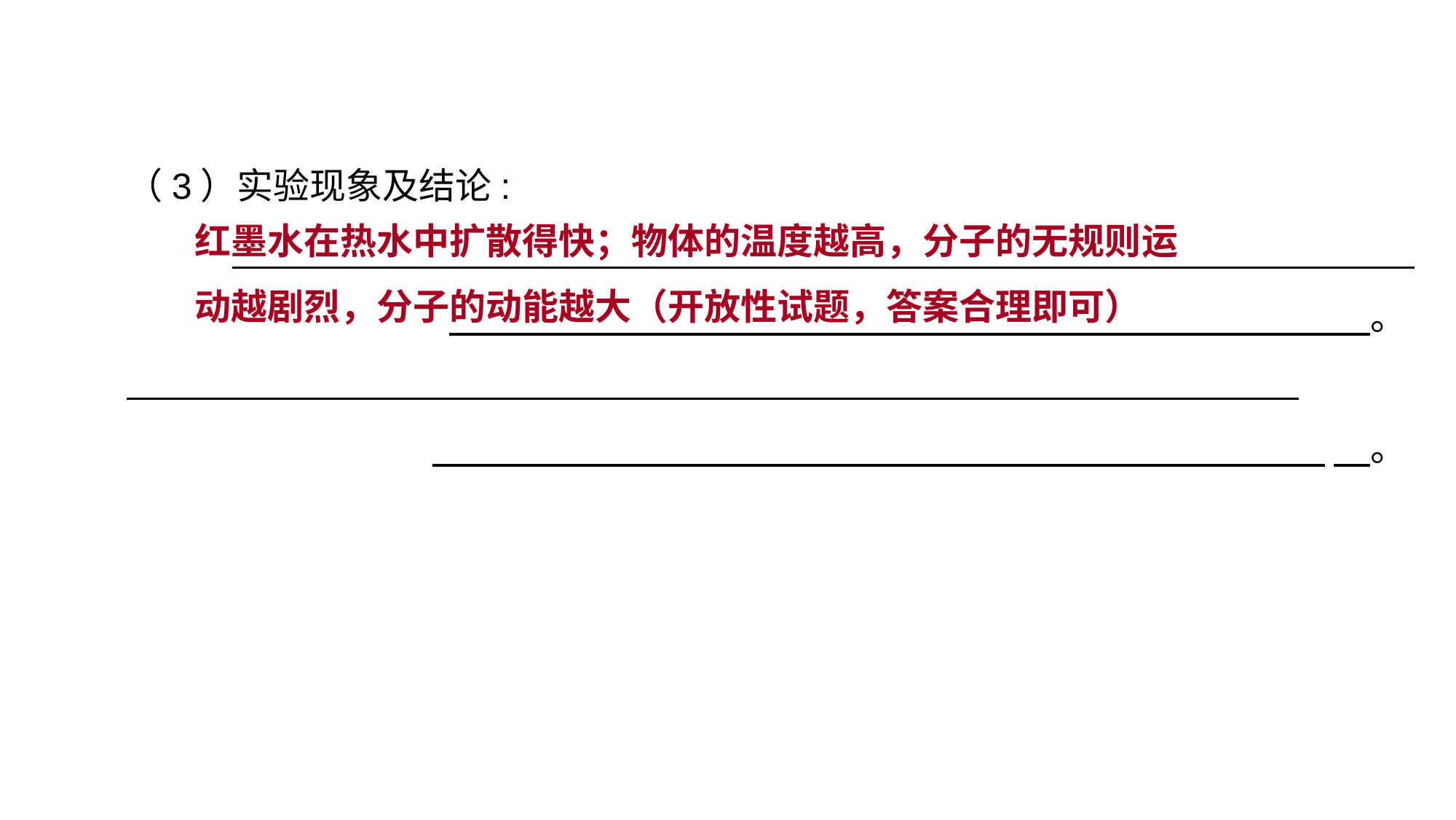

（3）实验现象及结论:

　                                                                                                            。

                                                                                                             　。
红墨水在热水中扩散得快；物体的温度越高，分子的无规则运动越剧烈，分子的动能越大（开放性试题，答案合理即可）
设计实验 拓展提升